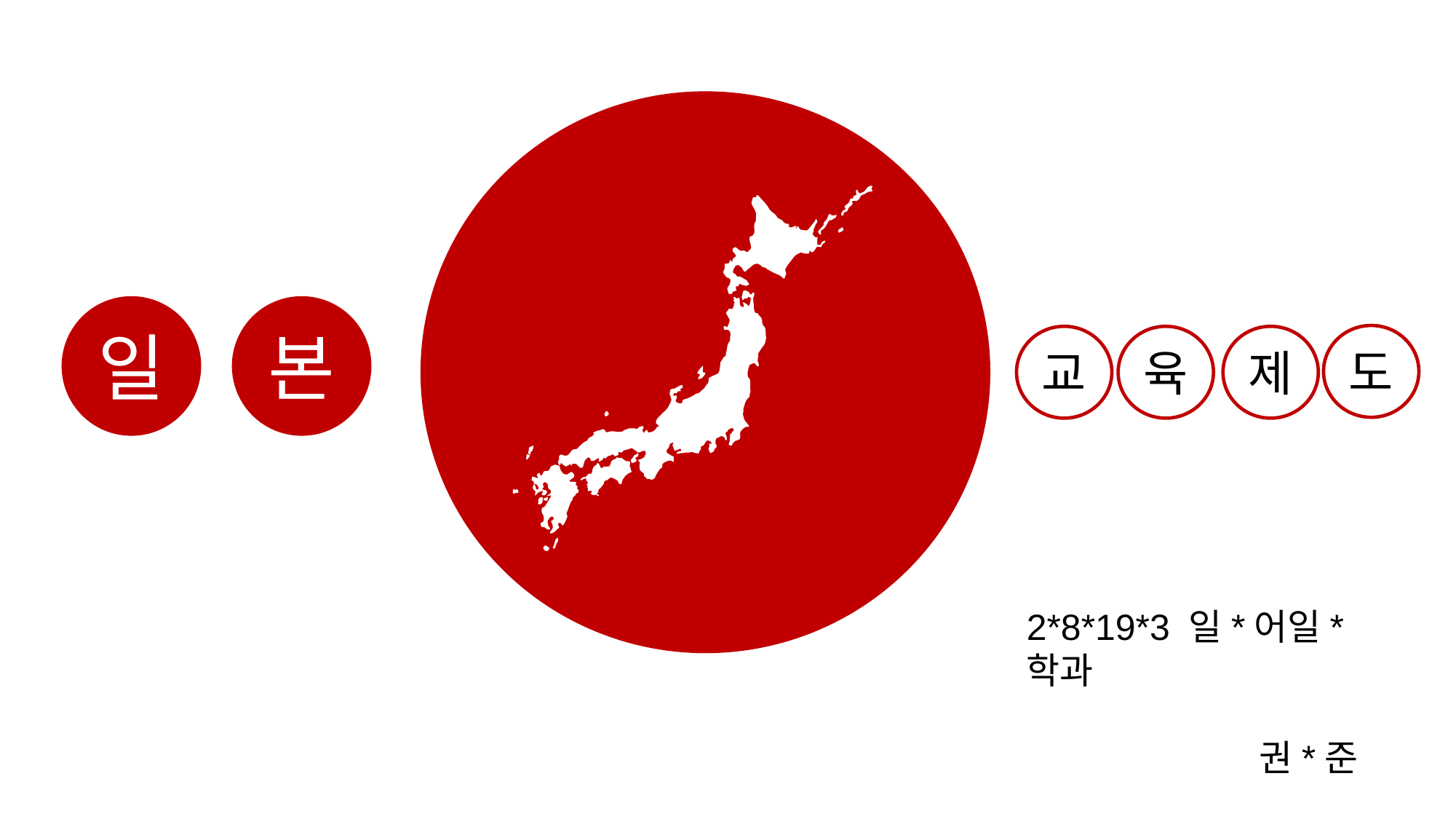

일
본
도
교
육
제
2*8*19*3 일*어일*학과

                      권*준